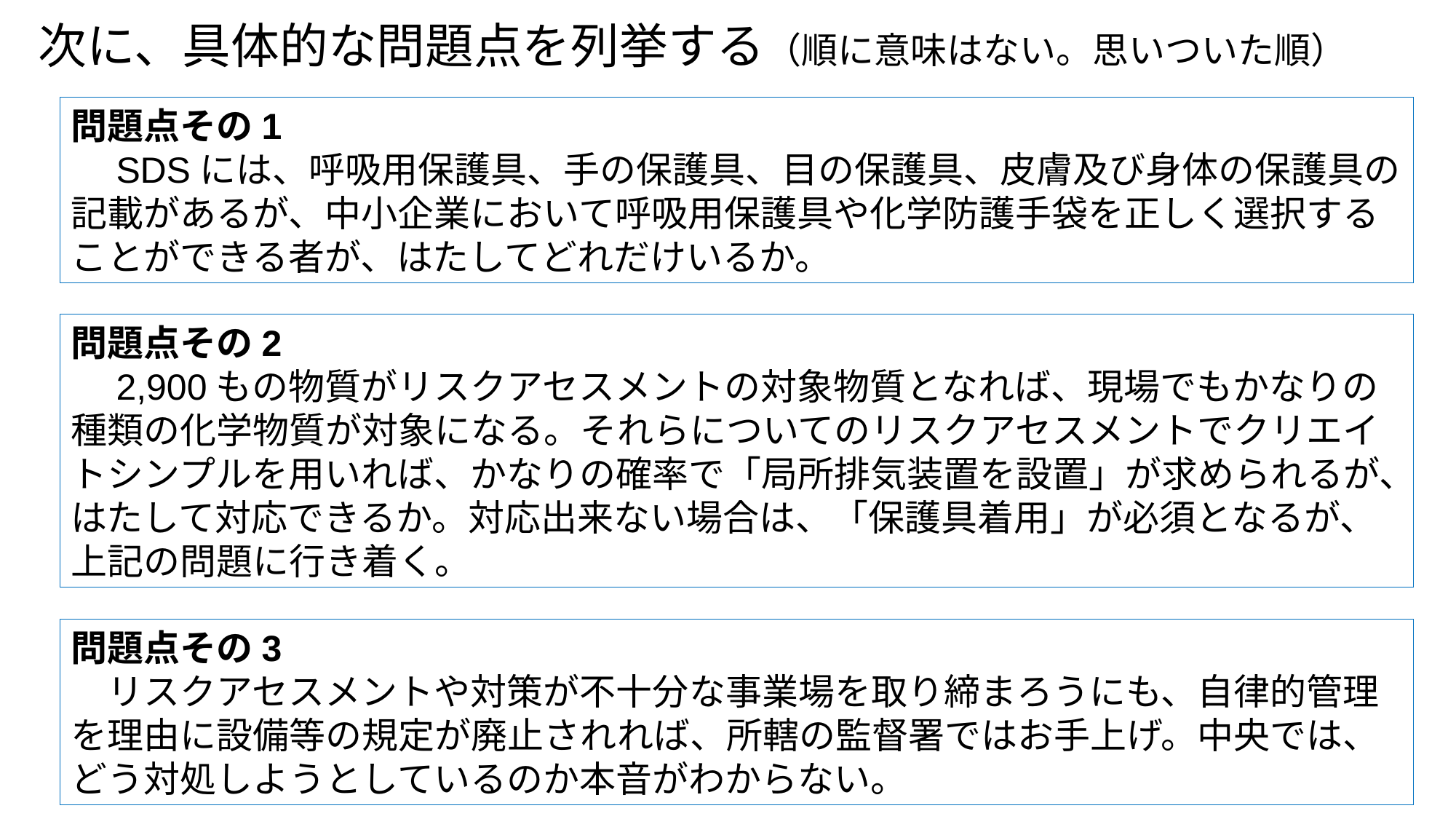

次に、具体的な問題点を列挙する（順に意味はない。思いついた順）
問題点その1
　SDSには、呼吸用保護具、手の保護具、目の保護具、皮膚及び身体の保護具の記載があるが、中小企業において呼吸用保護具や化学防護手袋を正しく選択することができる者が、はたしてどれだけいるか。
問題点その2
　2,900もの物質がリスクアセスメントの対象物質となれば、現場でもかなりの種類の化学物質が対象になる。それらについてのリスクアセスメントでクリエイトシンプルを用いれば、かなりの確率で「局所排気装置を設置」が求められるが、はたして対応できるか。対応出来ない場合は、「保護具着用」が必須となるが、上記の問題に行き着く。
問題点その3
　リスクアセスメントや対策が不十分な事業場を取り締まろうにも、自律的管理を理由に設備等の規定が廃止されれば、所轄の監督署ではお手上げ。中央では、どう対処しようとしているのか本音がわからない。